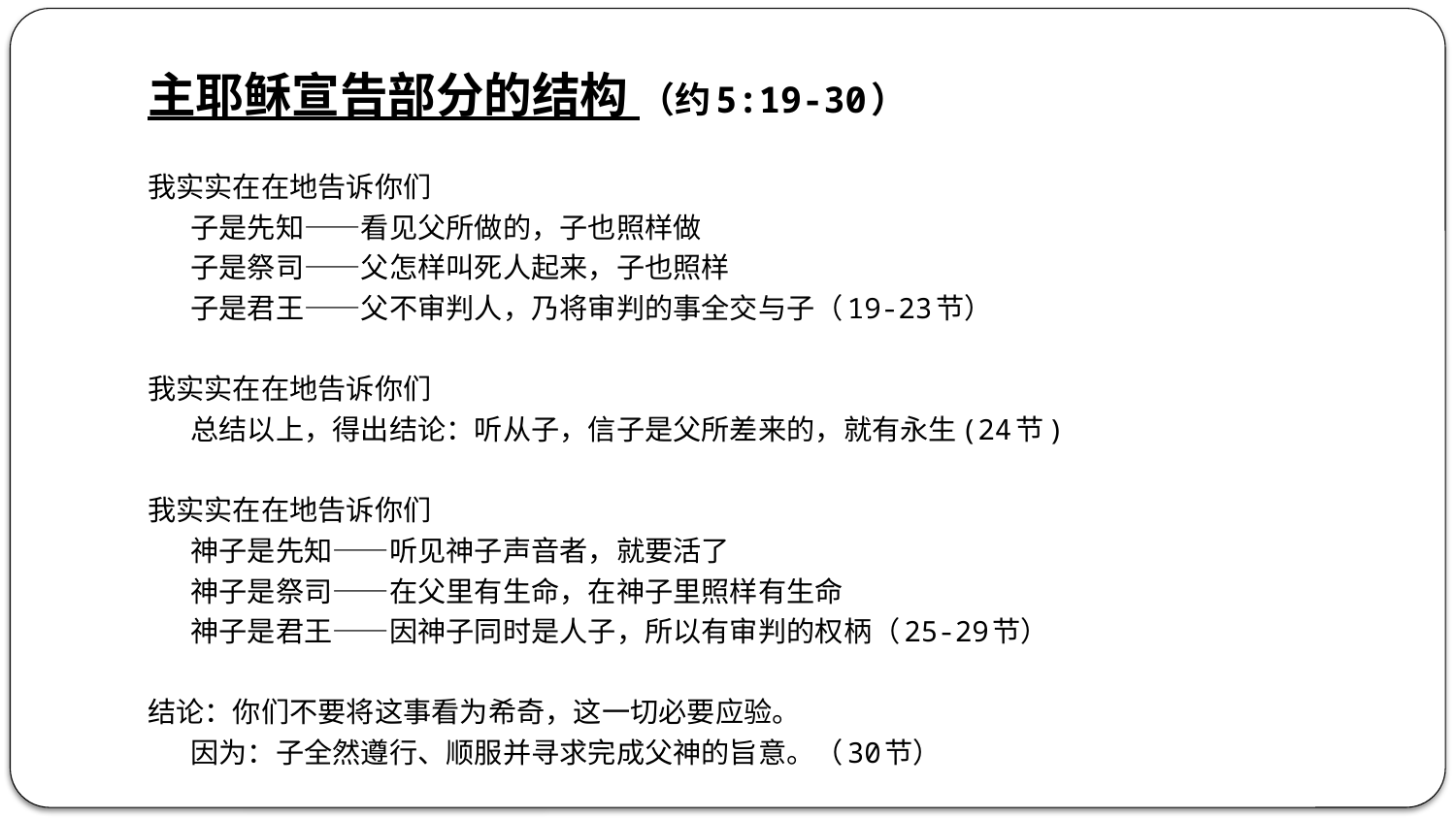

主耶稣宣告部分的结构 （约5:19-30）

我实实在在地告诉你们
		子是先知——看见父所做的，子也照样做
		子是祭司——父怎样叫死人起来，子也照样
		子是君王——父不审判人，乃将审判的事全交与子（19-23节）

我实实在在地告诉你们
		总结以上，得出结论：听从子，信子是父所差来的，就有永生(24节)

我实实在在地告诉你们
		神子是先知——听见神子声音者，就要活了
		神子是祭司——在父里有生命，在神子里照样有生命
		神子是君王——因神子同时是人子，所以有审判的权柄（25-29节）

结论：你们不要将这事看为希奇，这一切必要应验。
		因为：子全然遵行、顺服并寻求完成父神的旨意。（30节）